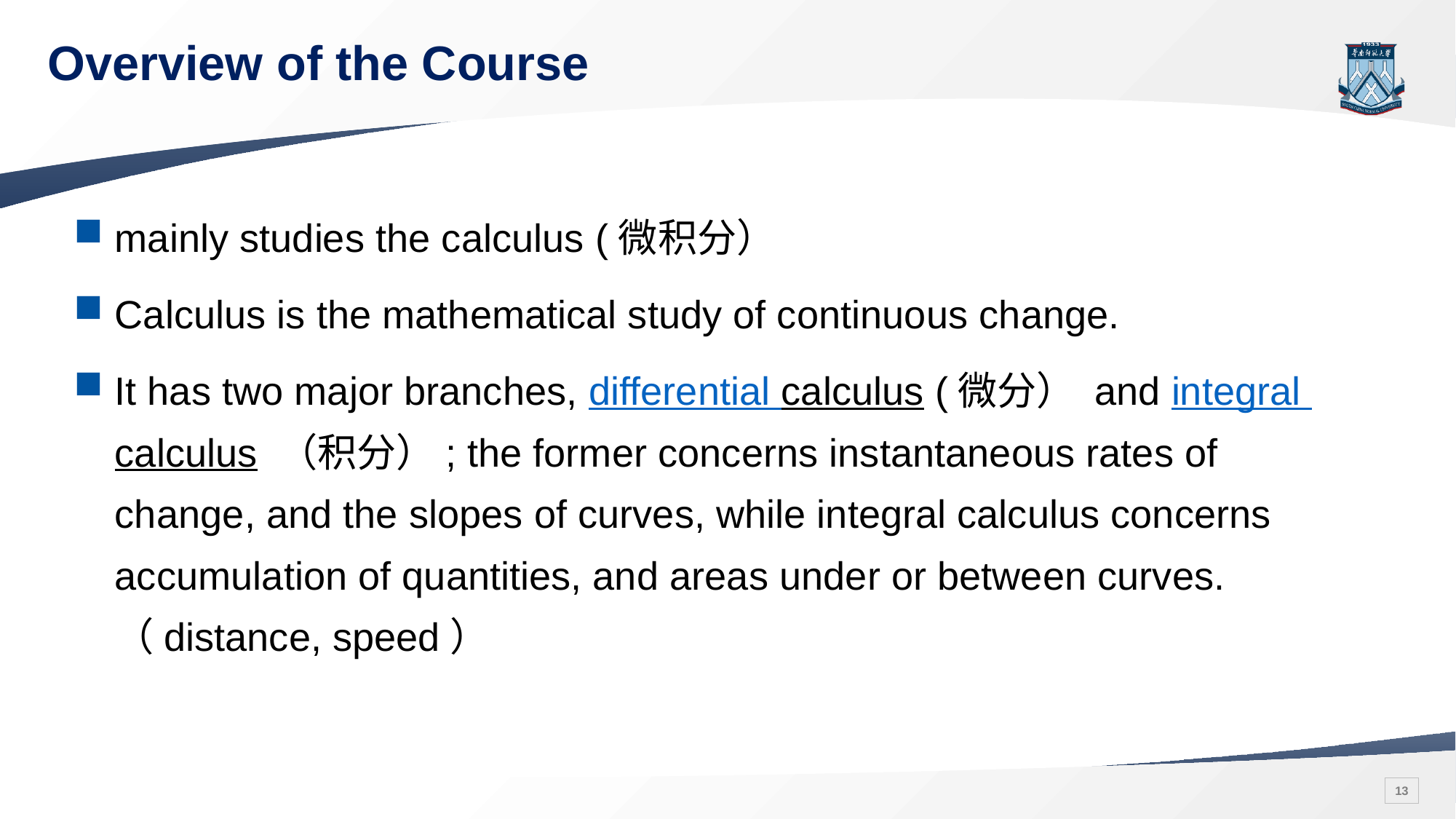

# Overview of the Course
mainly studies the calculus (微积分）
Calculus is the mathematical study of continuous change.
It has two major branches, differential calculus (微分） and integral calculus （积分）; the former concerns instantaneous rates of change, and the slopes of curves, while integral calculus concerns accumulation of quantities, and areas under or between curves. （distance, speed）